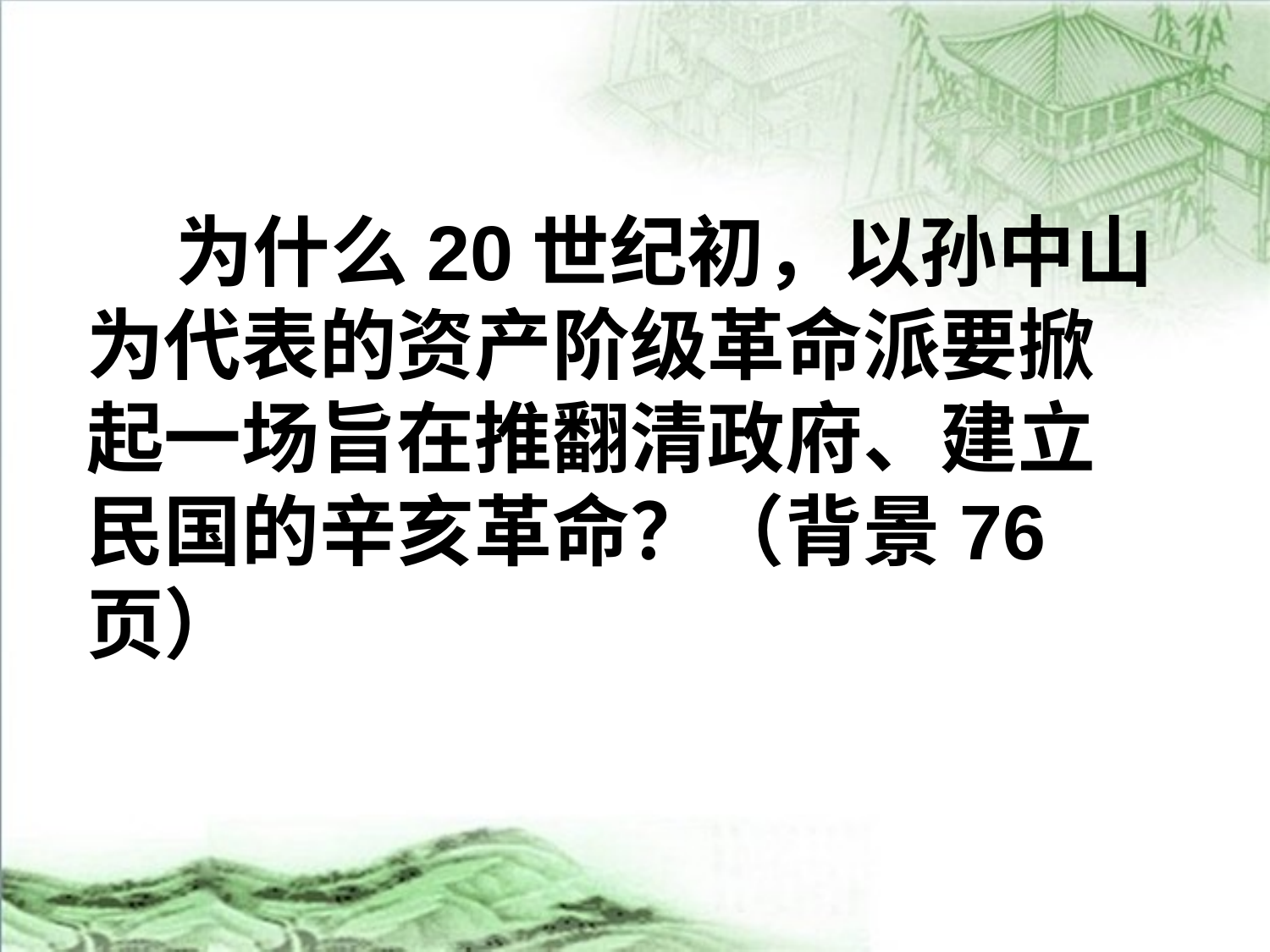

为什么20世纪初，以孙中山为代表的资产阶级革命派要掀起一场旨在推翻清政府、建立民国的辛亥革命？（背景76页）